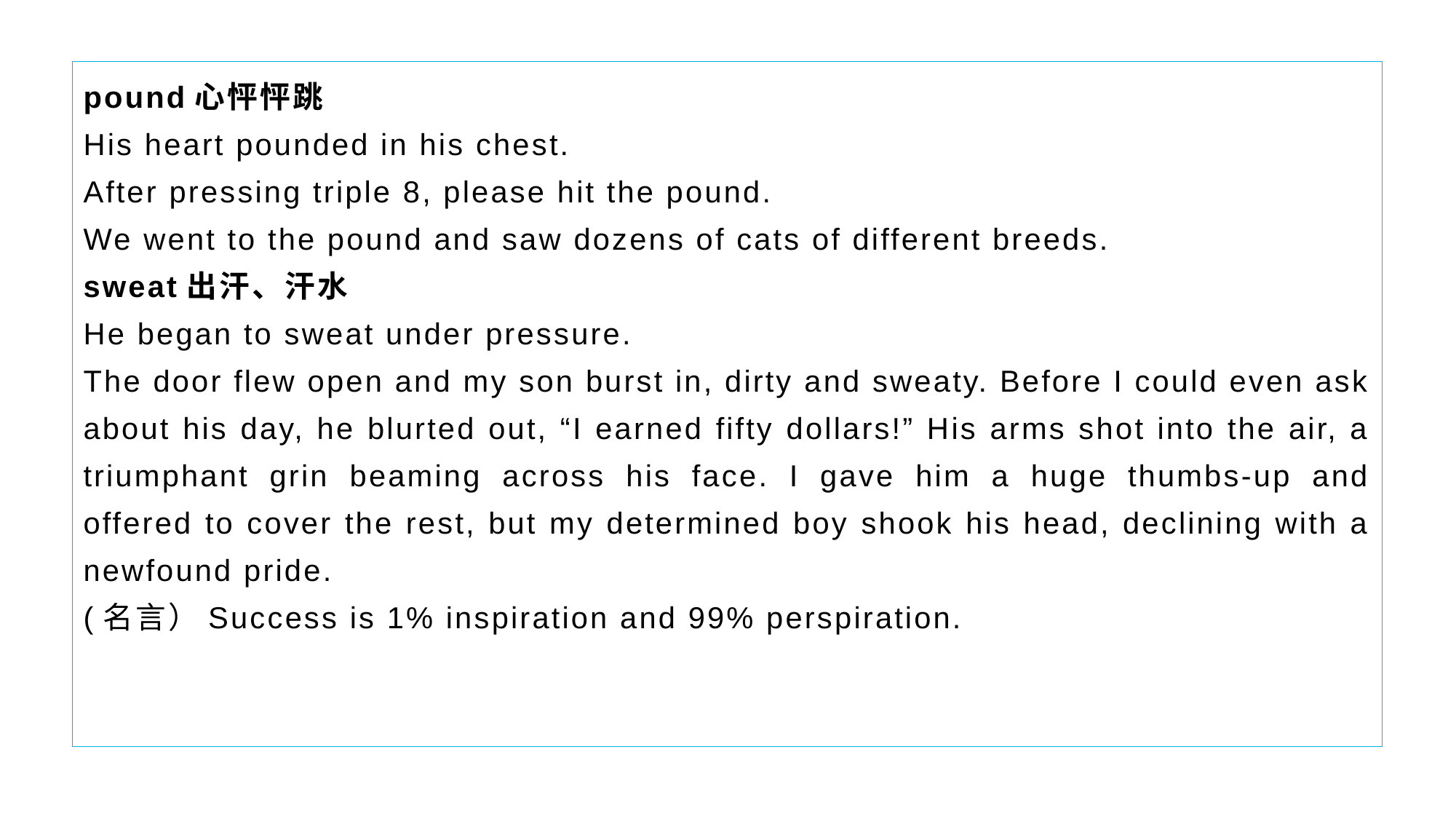

pound心怦怦跳
His heart pounded in his chest.
After pressing triple 8, please hit the pound.
We went to the pound and saw dozens of cats of different breeds.
sweat出汗、汗水
He began to sweat under pressure.
The door flew open and my son burst in, dirty and sweaty. Before I could even ask about his day, he blurted out, “I earned fifty dollars!” His arms shot into the air, a triumphant grin beaming across his face. I gave him a huge thumbs-up and offered to cover the rest, but my determined boy shook his head, declining with a newfound pride.
(名言）Success is 1% inspiration and 99% perspiration.